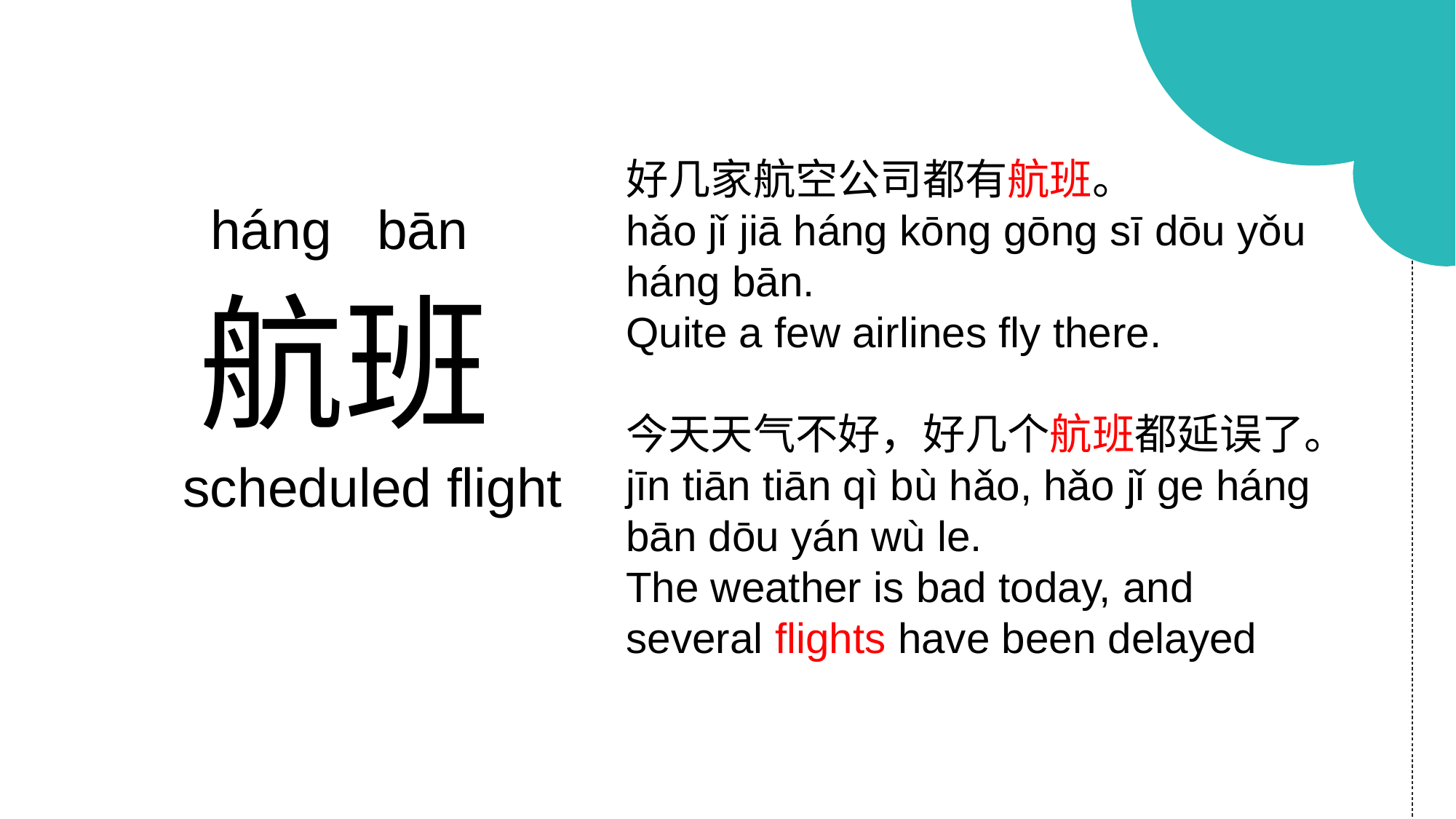

好几家航空公司都有航班。
hǎo jǐ jiā háng kōng gōng sī dōu yǒu háng bān.
Quite a few airlines fly there.

今天天气不好，好几个航班都延误了。
jīn tiān tiān qì bù hǎo, hǎo jǐ ge háng bān dōu yán wù le.
The weather is bad today, and several flights have been delayed
  háng   bān
航班
  scheduled flight